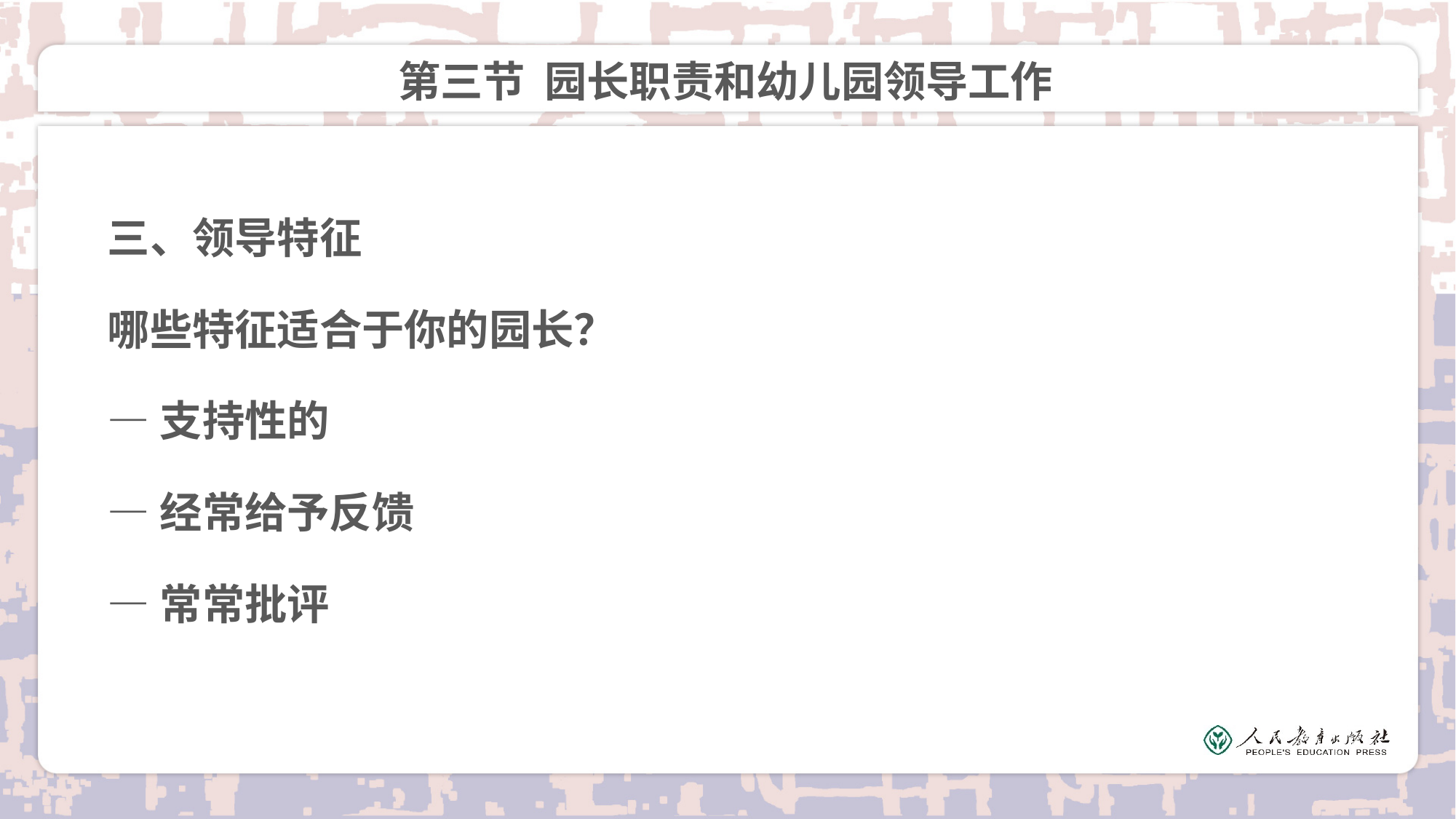

# 第三节  园长职责和幼儿园领导工作
三、领导特征
哪些特征适合于你的园长？
—支持性的
—经常给予反馈
—常常批评